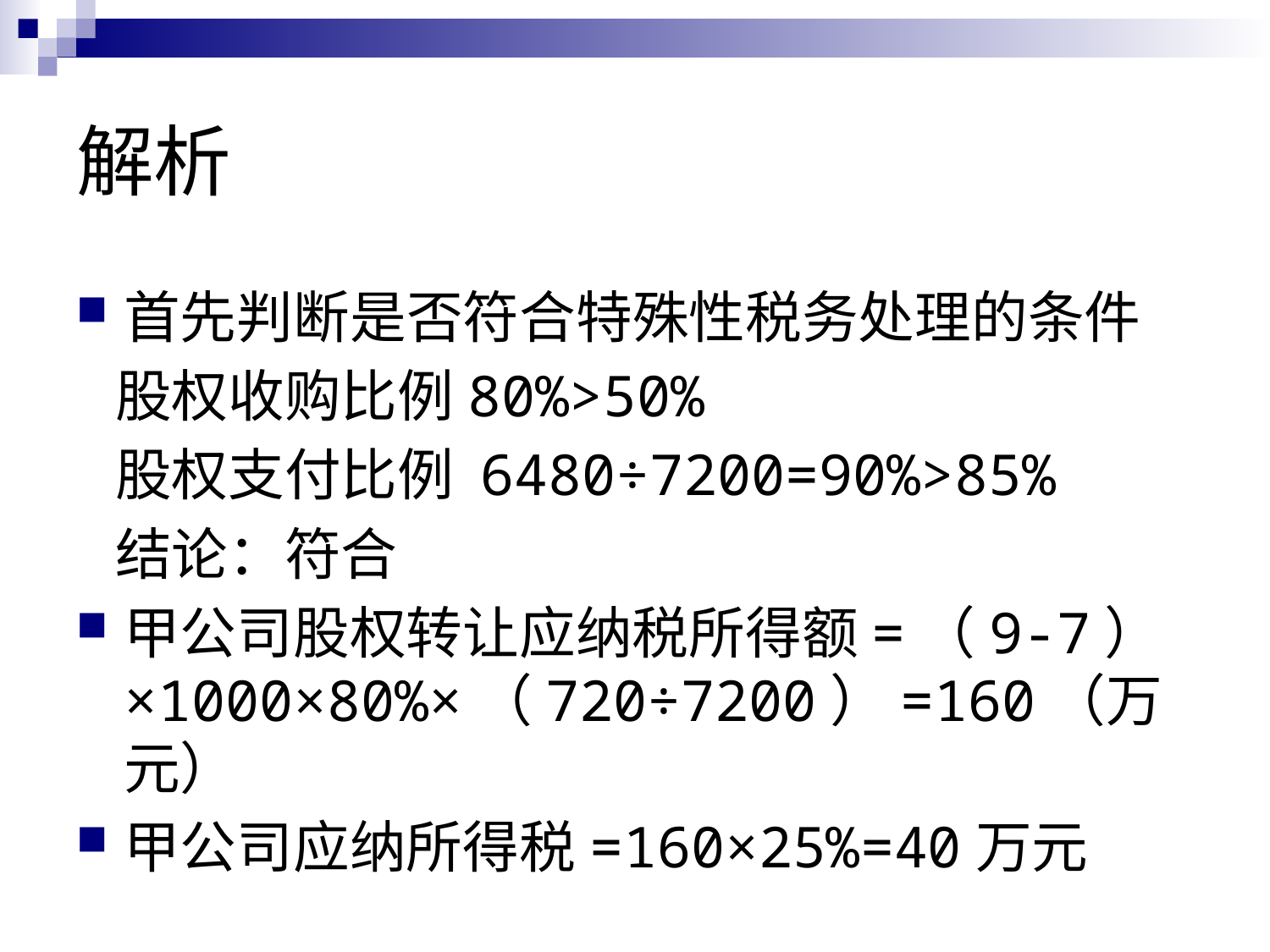

# 解析
首先判断是否符合特殊性税务处理的条件
  股权收购比例80%>50%
  股权支付比例 6480÷7200=90%>85%
  结论：符合
甲公司股权转让应纳税所得额=（9-7）×1000×80%×（720÷7200）=160（万元）
甲公司应纳所得税=160×25%=40万元